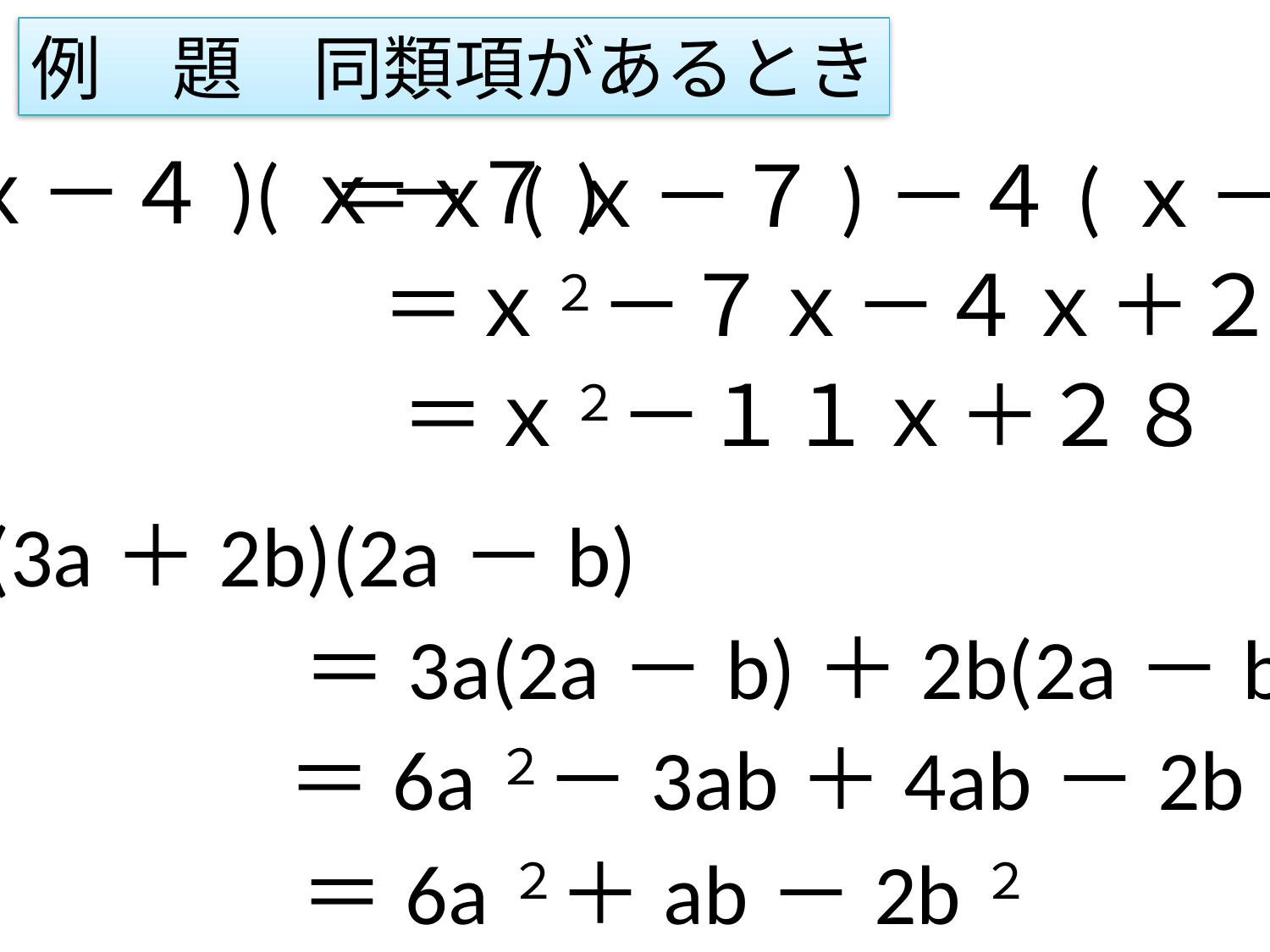

例　題　同類項があるとき
(ｘ－４)(ｘ－７)
＝ｘ(ｘ－７)－４(ｘ－７)
＝ｘ２－７ｘ－４ｘ＋２８
＝ｘ２－１１ｘ＋２８
(3a＋2b)(2a－b)
＝3a(2a－b)＋2b(2a－b)
＝6a２－3ab＋4ab－2b２
＝6a２＋ab－2b２